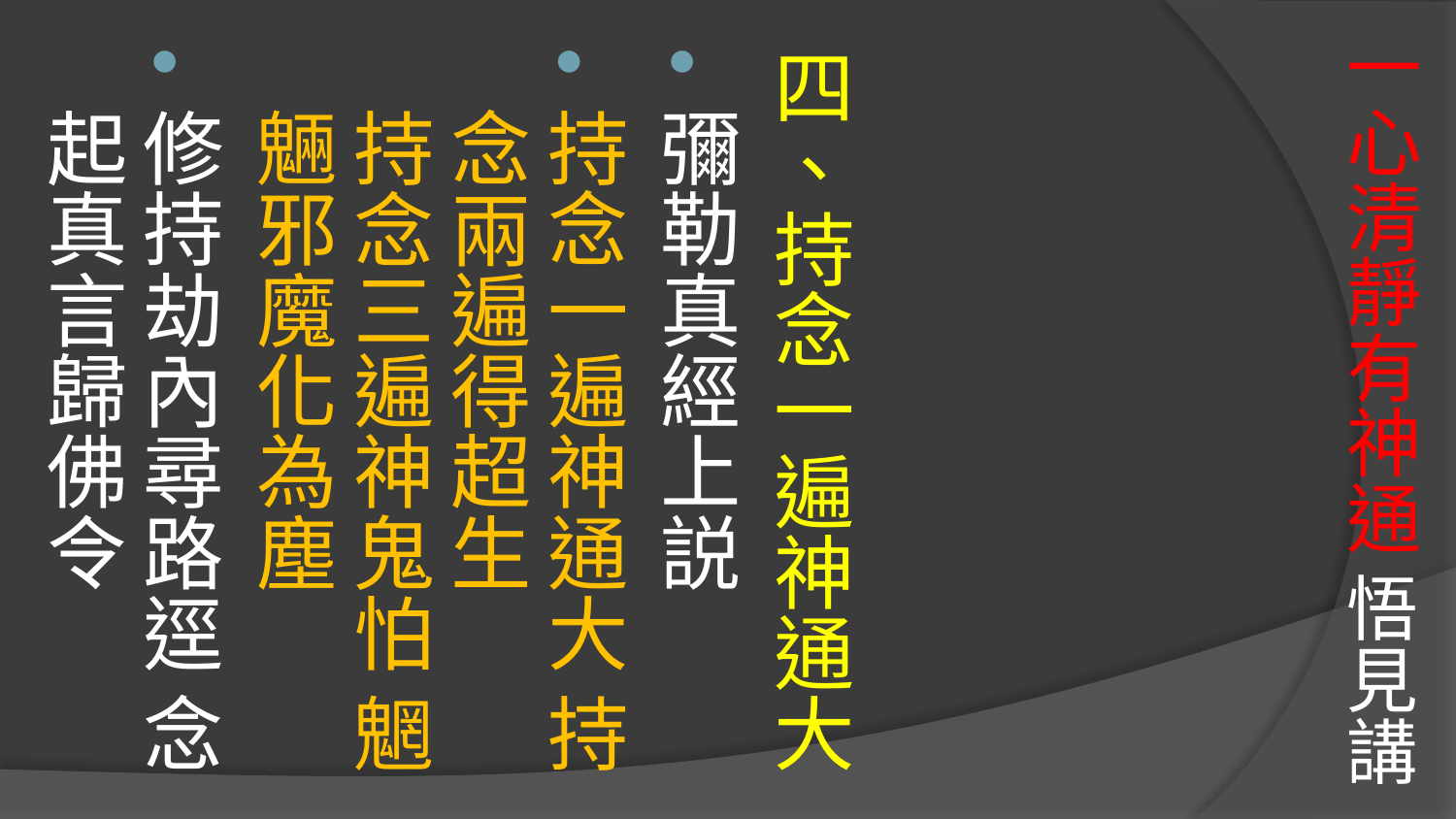

# 一心清靜有神通 悟見講
四、持念一遍神通大
彌勒真經上説
持念一遍神通大 持念兩遍得超生
持念三遍神鬼怕 魍魎邪魔化為塵
修持劫內尋路逕 念起真言歸佛令